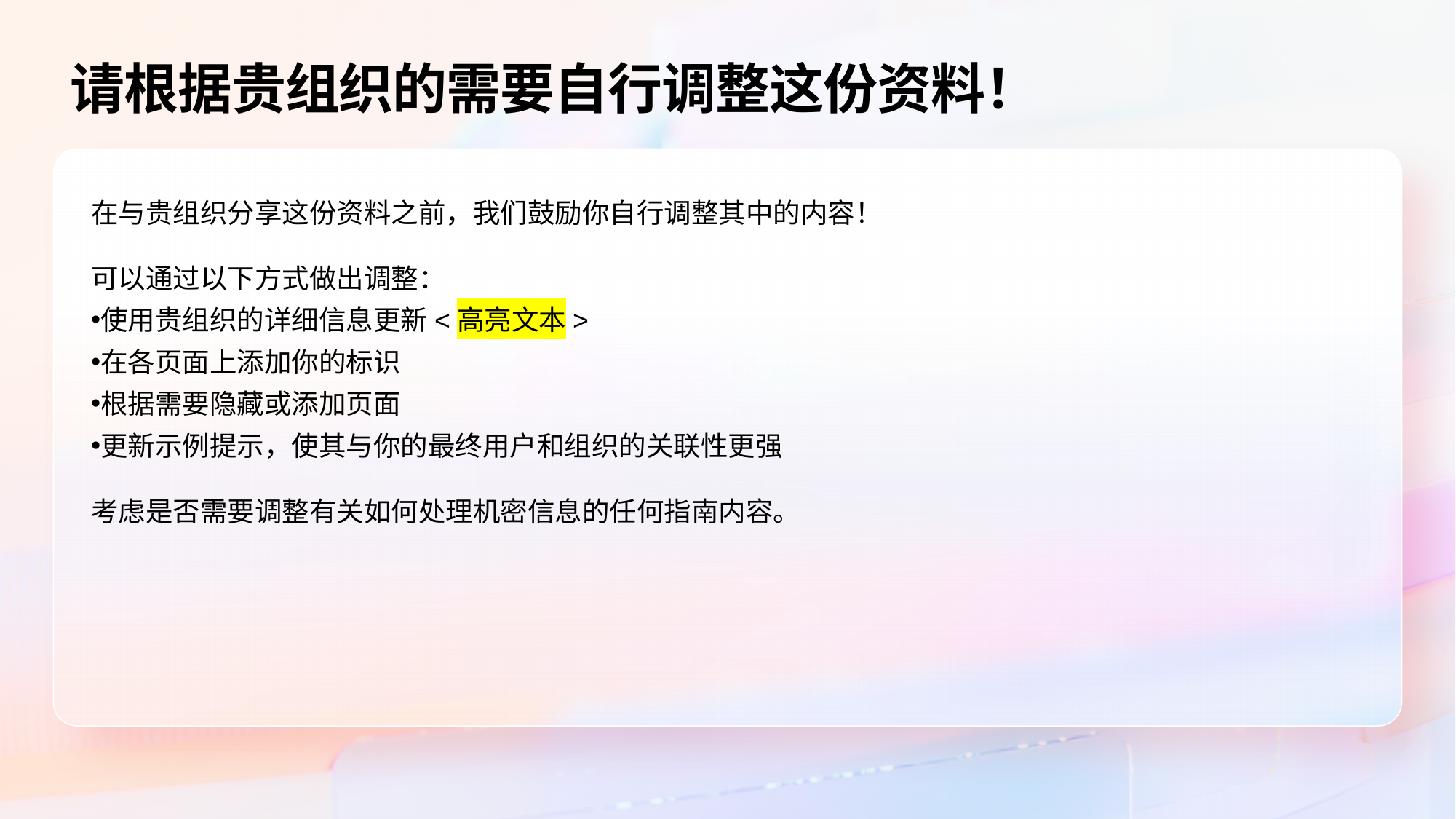

请根据贵组织的需要自行调整这份资料！

在与贵组织分享这份资料之前，我们鼓励你自行调整其中的内容！

可以通过以下方式做出调整：
使用贵组织的详细信息更新<高亮文本>
在各页面上添加你的标识
根据需要隐藏或添加页面
更新示例提示，使其与你的最终用户和组织的关联性更强

考虑是否需要调整有关如何处理机密信息的任何指南内容。